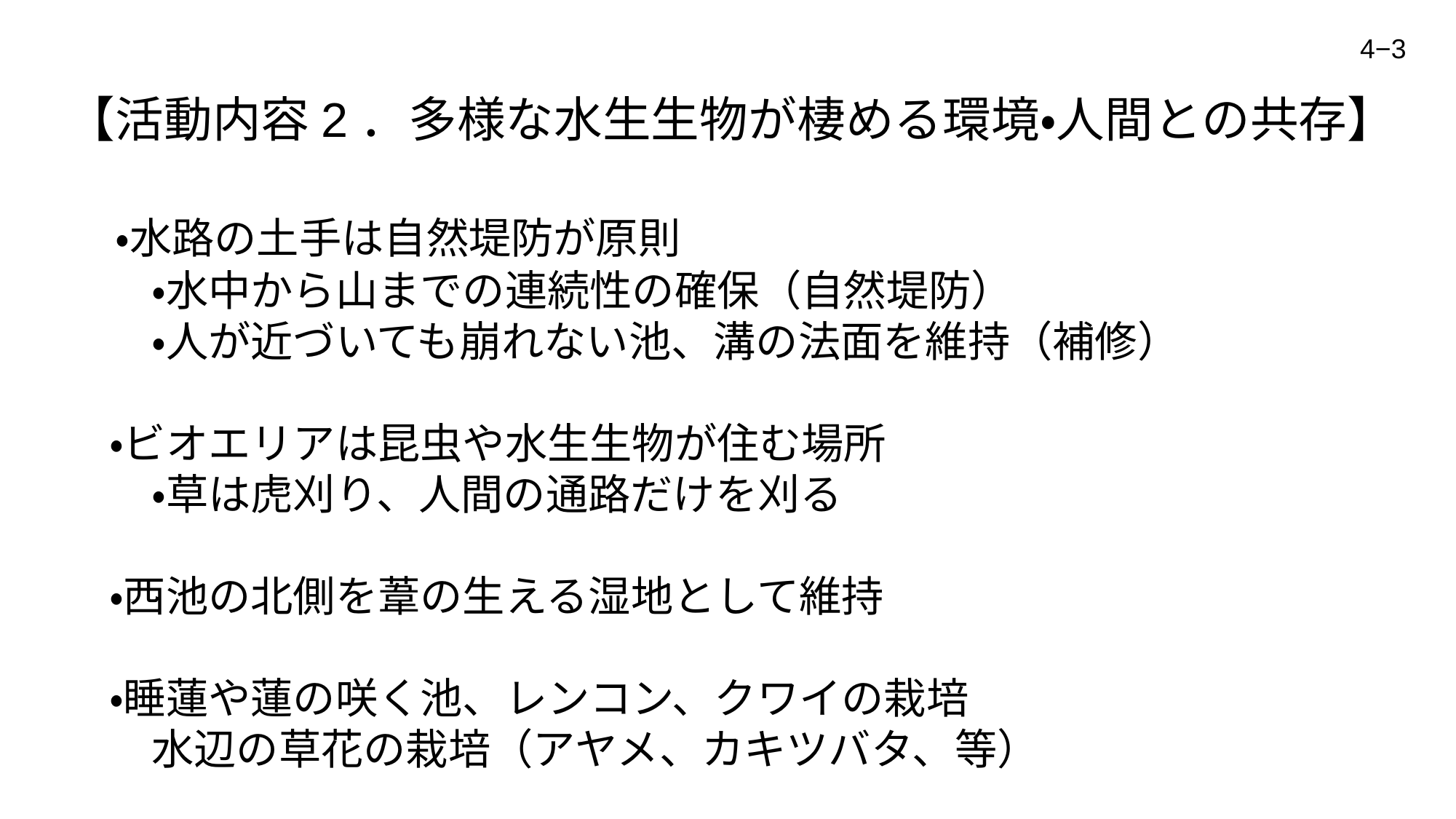

4−3
【活動内容2．多様な水生生物が棲める環境・人間との共存】

　・水路の土手は自然堤防が原則
　　・水中から山までの連続性の確保（自然堤防）
　　・人が近づいても崩れない池、溝の法面を維持（補修）

　・ビオエリアは昆虫や水生生物が住む場所
　　・草は虎刈り、人間の通路だけを刈る

　・西池の北側を葦の生える湿地として維持

　・睡蓮や蓮の咲く池、レンコン、クワイの栽培
　　水辺の草花の栽培（アヤメ、カキツバタ、等）